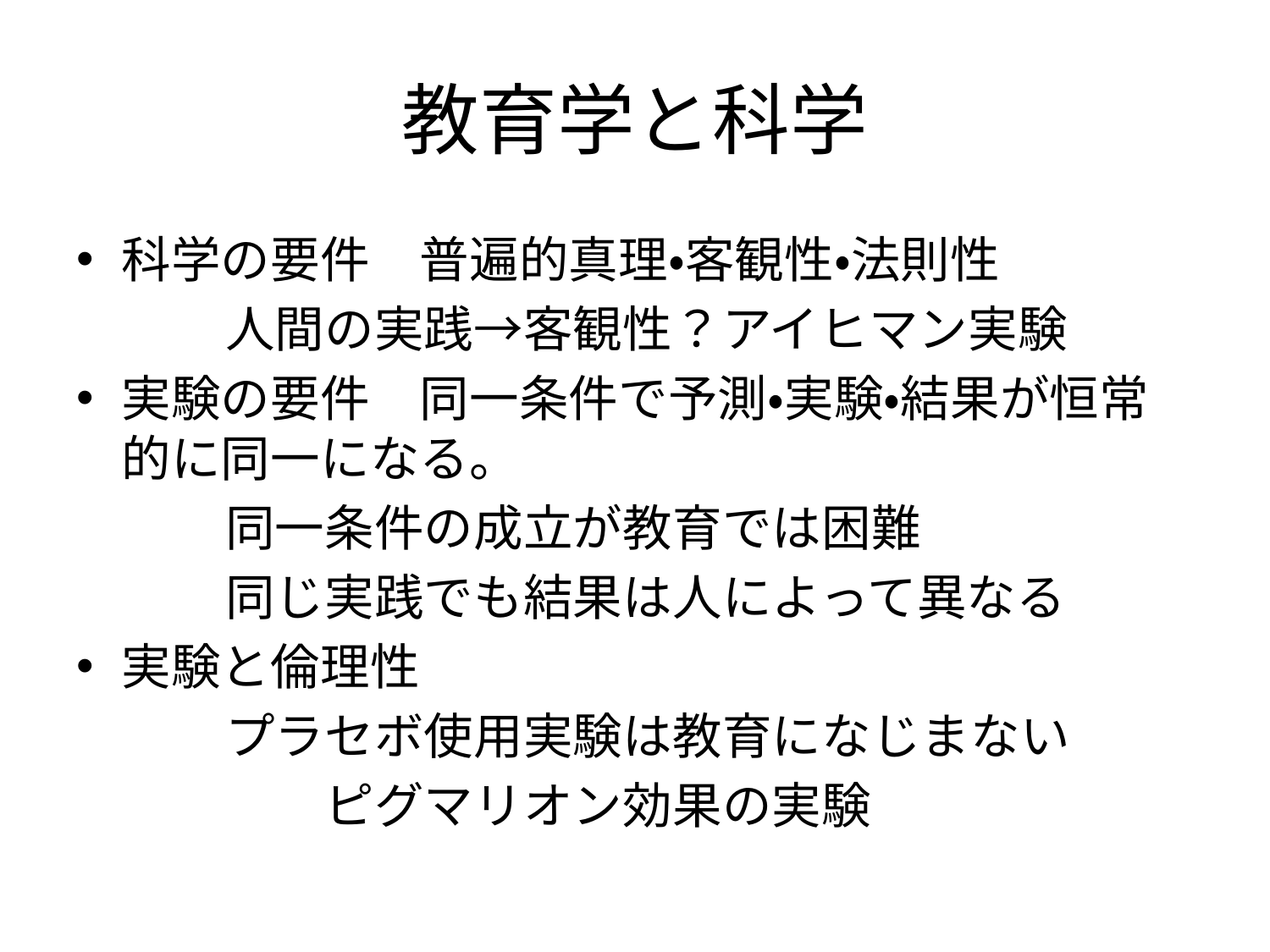

# 教育学と科学
科学の要件　普遍的真理・客観性・法則性
　　　人間の実践→客観性？アイヒマン実験
実験の要件　同一条件で予測・実験・結果が恒常的に同一になる。
　　　同一条件の成立が教育では困難
　　　同じ実践でも結果は人によって異なる
実験と倫理性
　　　プラセボ使用実験は教育になじまない
　　　　　ピグマリオン効果の実験